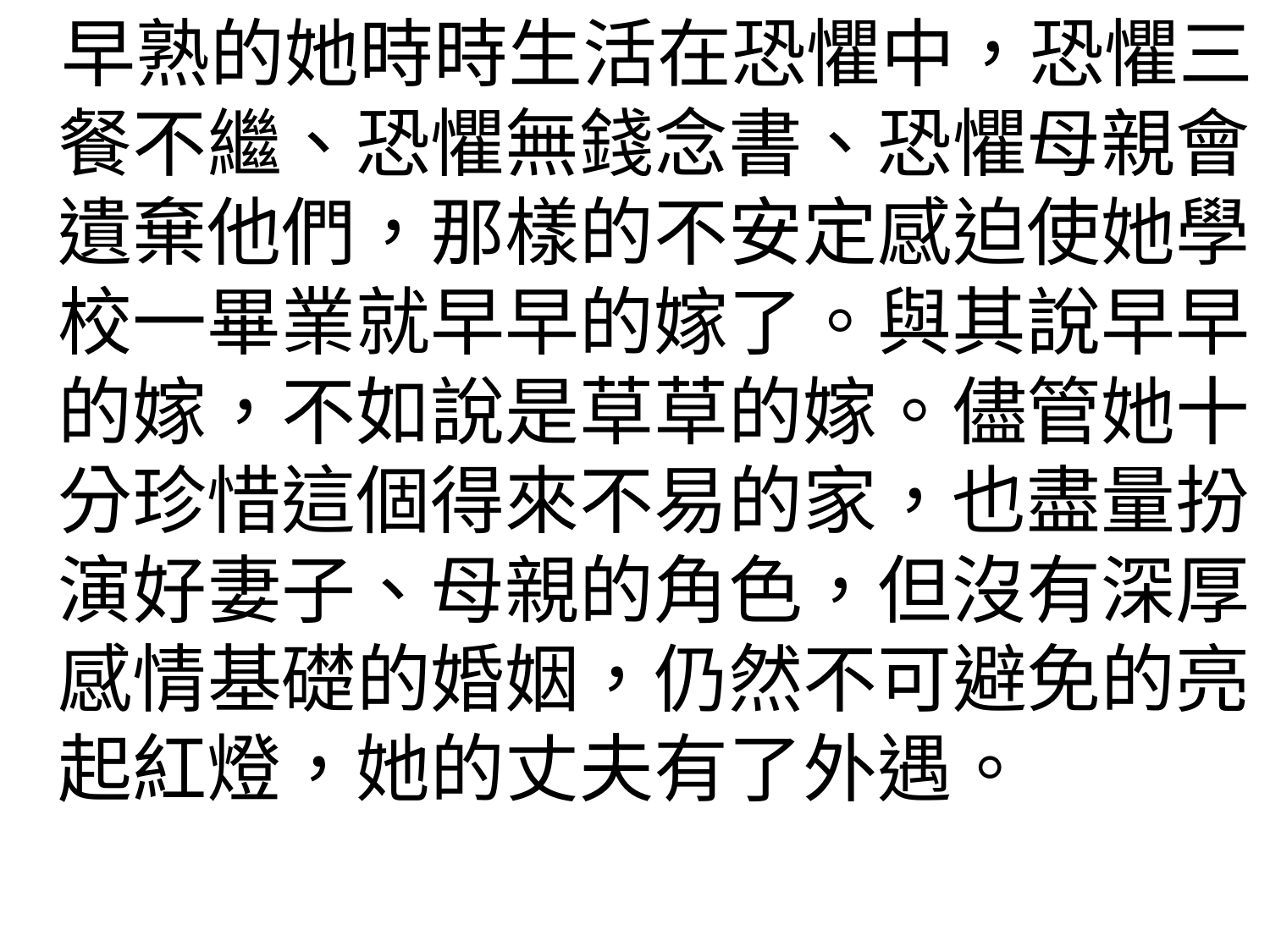

早熟的她時時生活在恐懼中，恐懼三餐不繼、恐懼無錢念書、恐懼母親會遺棄他們，那樣的不安定感迫使她學校一畢業就早早的嫁了。與其說早早的嫁，不如說是草草的嫁。儘管她十分珍惜這個得來不易的家，也盡量扮演好妻子、母親的角色，但沒有深厚感情基礎的婚姻，仍然不可避免的亮起紅燈，她的丈夫有了外遇。